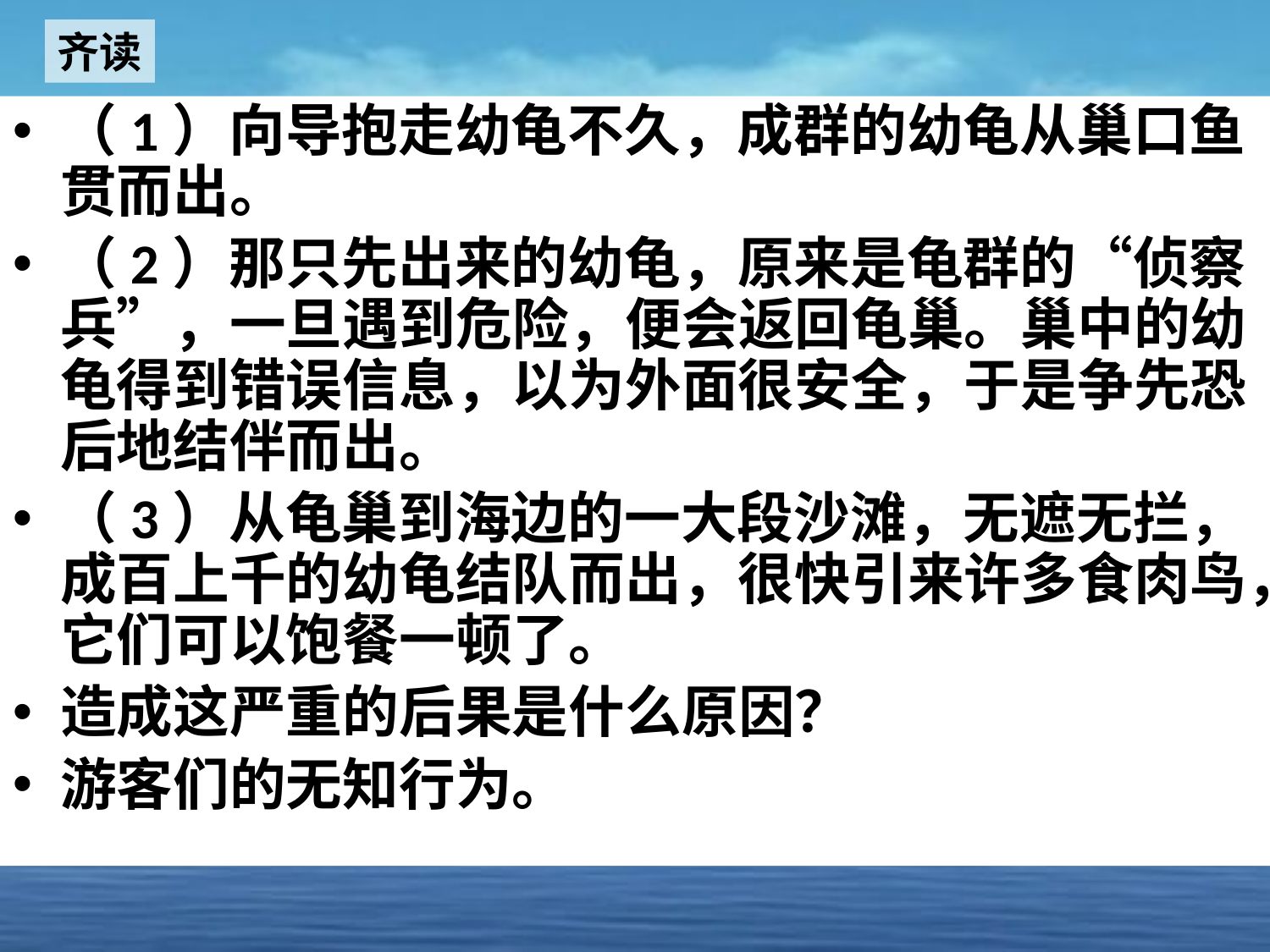

齐读
（1）向导抱走幼龟不久，成群的幼龟从巢口鱼贯而出。
（2）那只先出来的幼龟，原来是龟群的“侦察兵”，一旦遇到危险，便会返回龟巢。巢中的幼龟得到错误信息，以为外面很安全，于是争先恐后地结伴而出。
（3）从龟巢到海边的一大段沙滩，无遮无拦，成百上千的幼龟结队而出，很快引来许多食肉鸟，它们可以饱餐一顿了。
造成这严重的后果是什么原因？
游客们的无知行为。